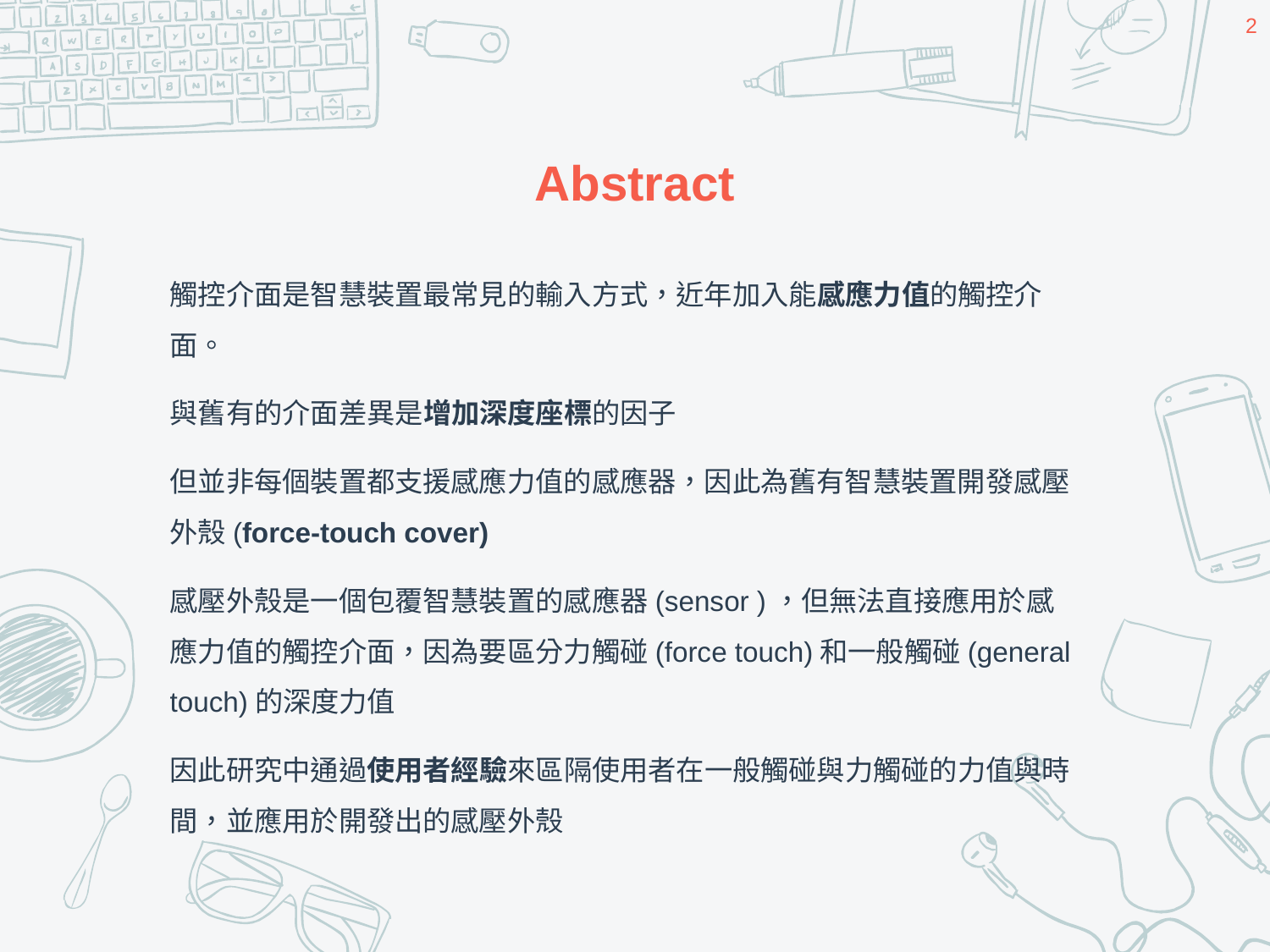

2
# Abstract
觸控介面是智慧裝置最常見的輸入方式，近年加入能感應力值的觸控介面。
與舊有的介面差異是增加深度座標的因子
但並非每個裝置都支援感應力值的感應器，因此為舊有智慧裝置開發感壓外殼(force-touch cover)
感壓外殼是一個包覆智慧裝置的感應器(sensor )，但無法直接應用於感應力值的觸控介面，因為要區分力觸碰(force touch)和一般觸碰(general touch)的深度力值
因此研究中通過使用者經驗來區隔使用者在一般觸碰與力觸碰的力值與時間，並應用於開發出的感壓外殼